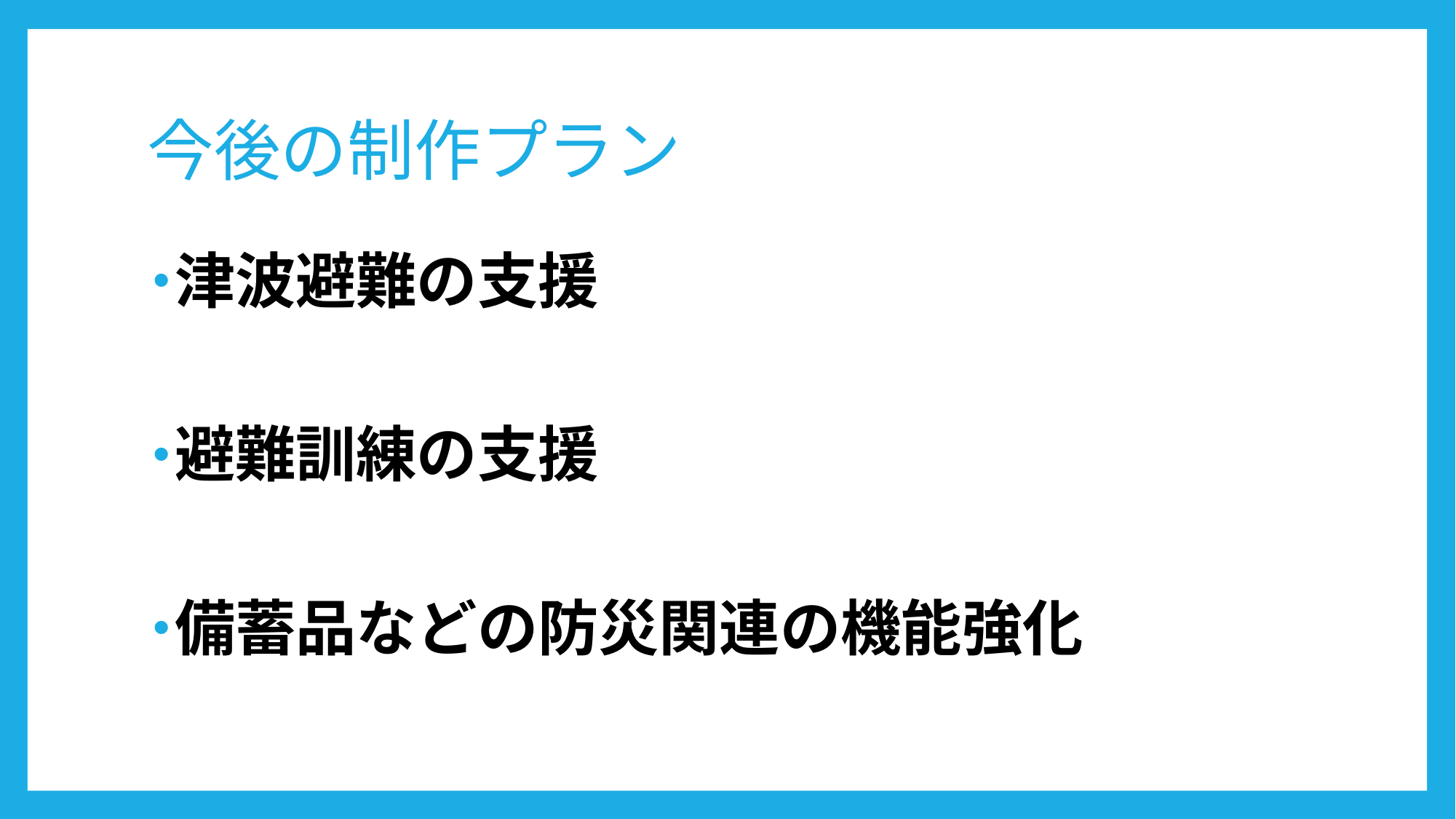

# 今後の制作プラン
津波避難の支援

避難訓練の支援

備蓄品などの防災関連の機能強化